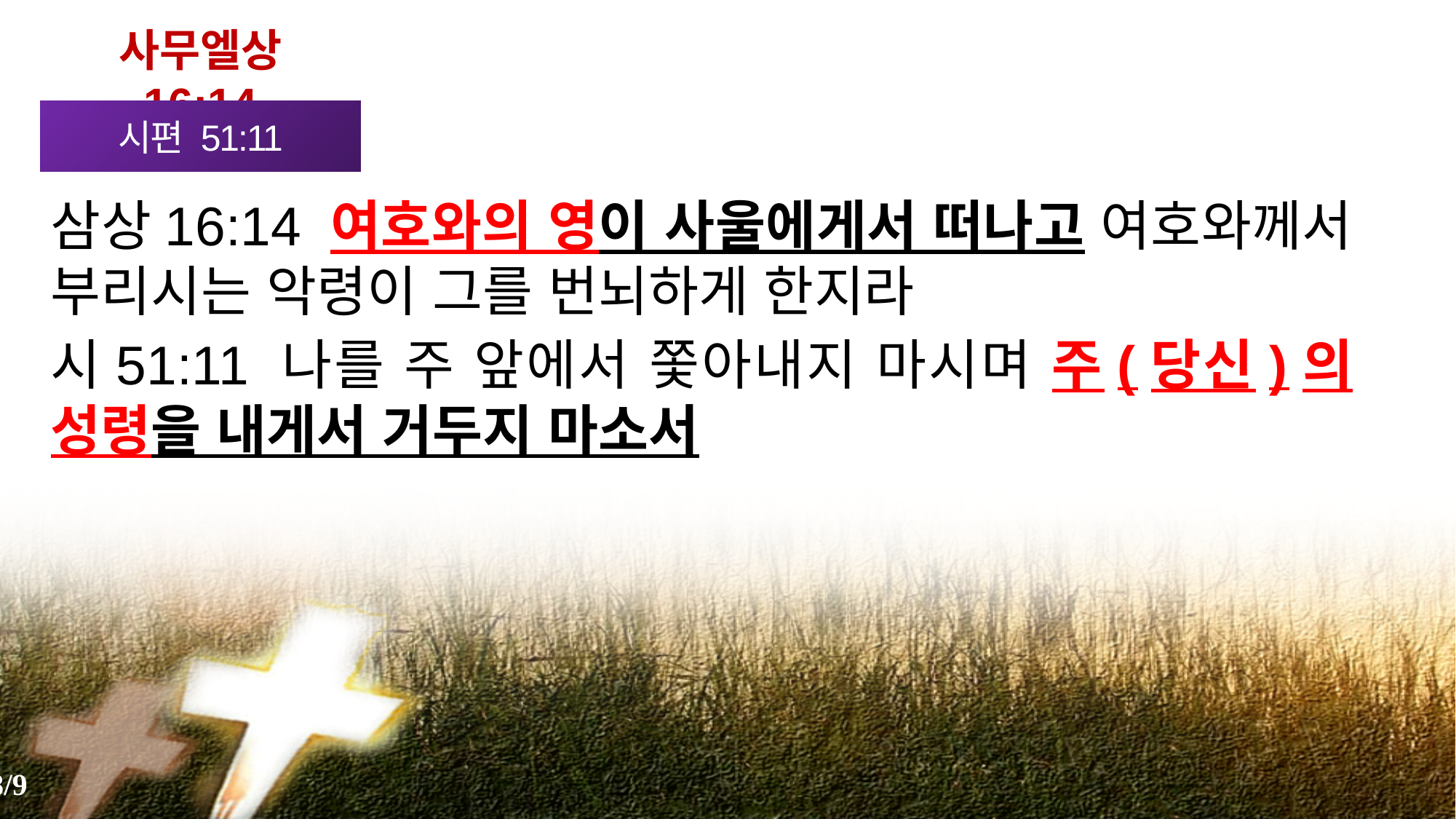

사무엘상 16:14

시편 51:11
삼상16:14 여호와의 영이 사울에게서 떠나고 여호와께서 부리시는 악령이 그를 번뇌하게 한지라
시51:11 나를 주 앞에서 쫓아내지 마시며 주(당신)의 성령을 내게서 거두지 마소서